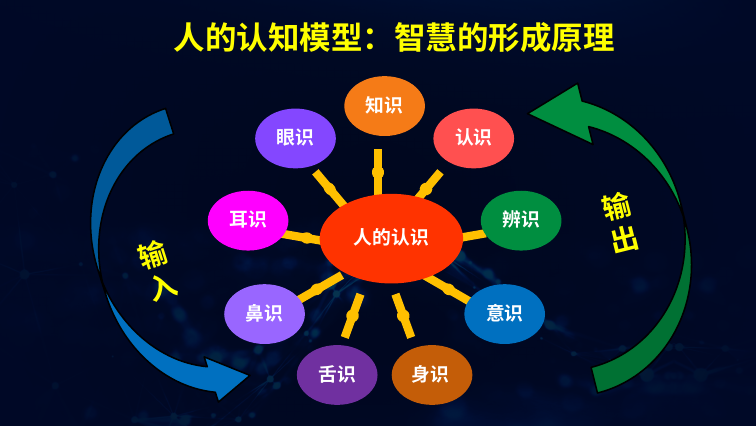

人的认知模型：智慧的形成原理

知识

眼识

认识
输
入

输
出

耳识

辨识

人的认识

鼻识

意识

舌识

身识